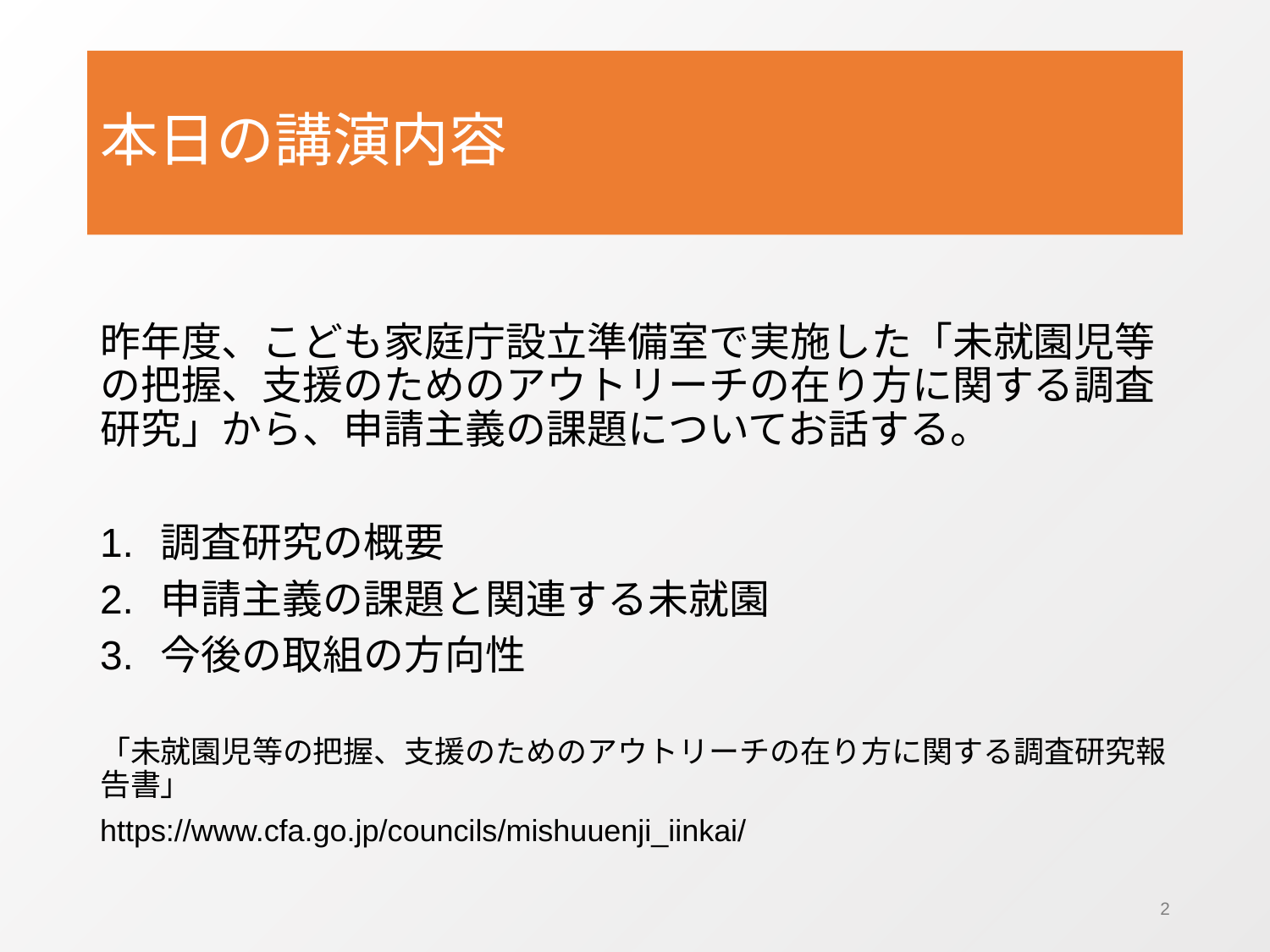

# 本日の講演内容

昨年度、こども家庭庁設立準備室で実施した「未就園児等の把握、支援のためのアウトリーチの在り方に関する調査研究」から、申請主義の課題についてお話する。

調査研究の概要
申請主義の課題と関連する未就園
今後の取組の方向性

「未就園児等の把握、支援のためのアウトリーチの在り方に関する調査研究報告書」
https://www.cfa.go.jp/councils/mishuuenji_iinkai/

2